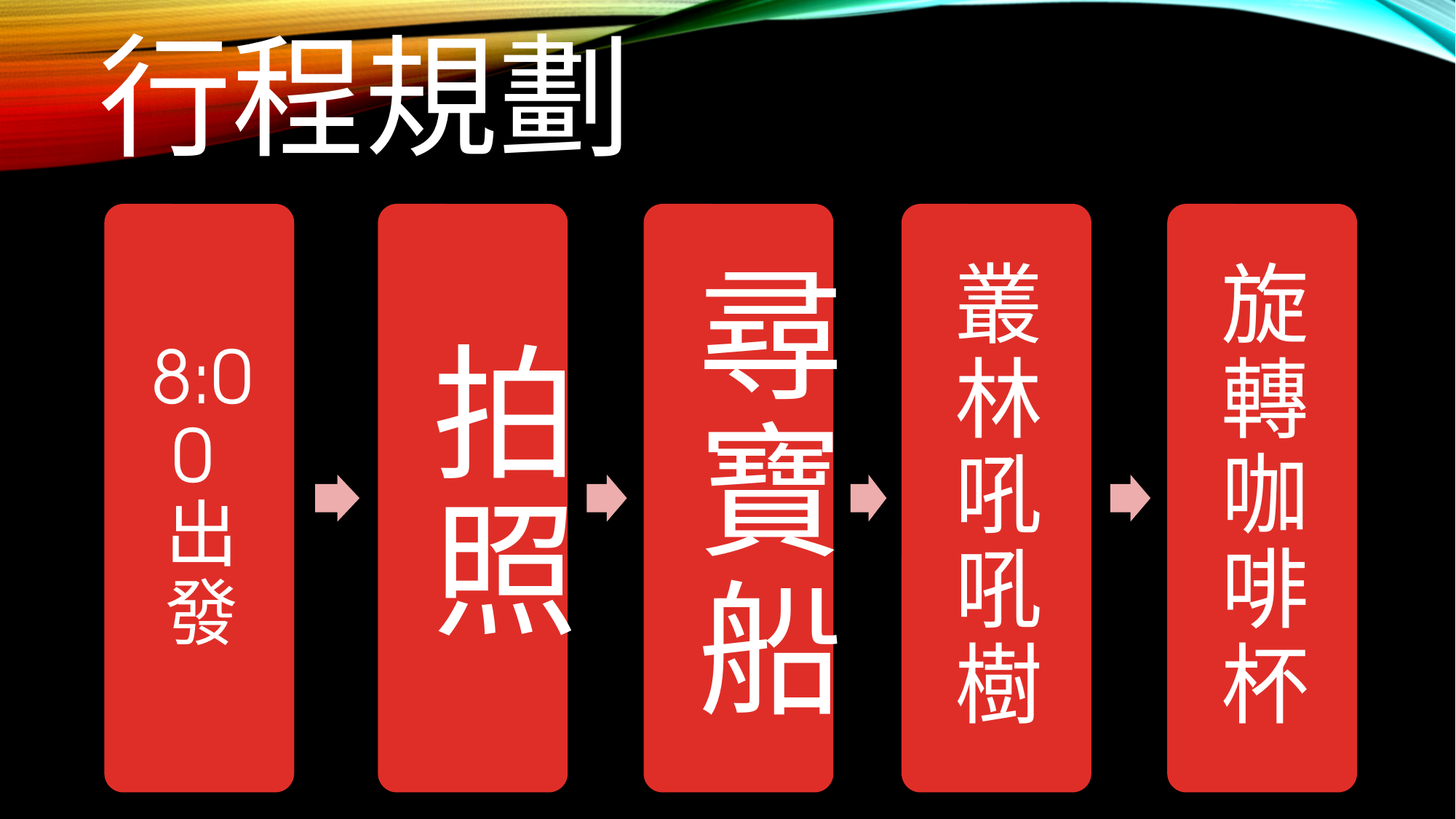

# 行程規劃
8:00出發

拍照

尋寶船

叢林吼吼樹

旋轉咖啡杯